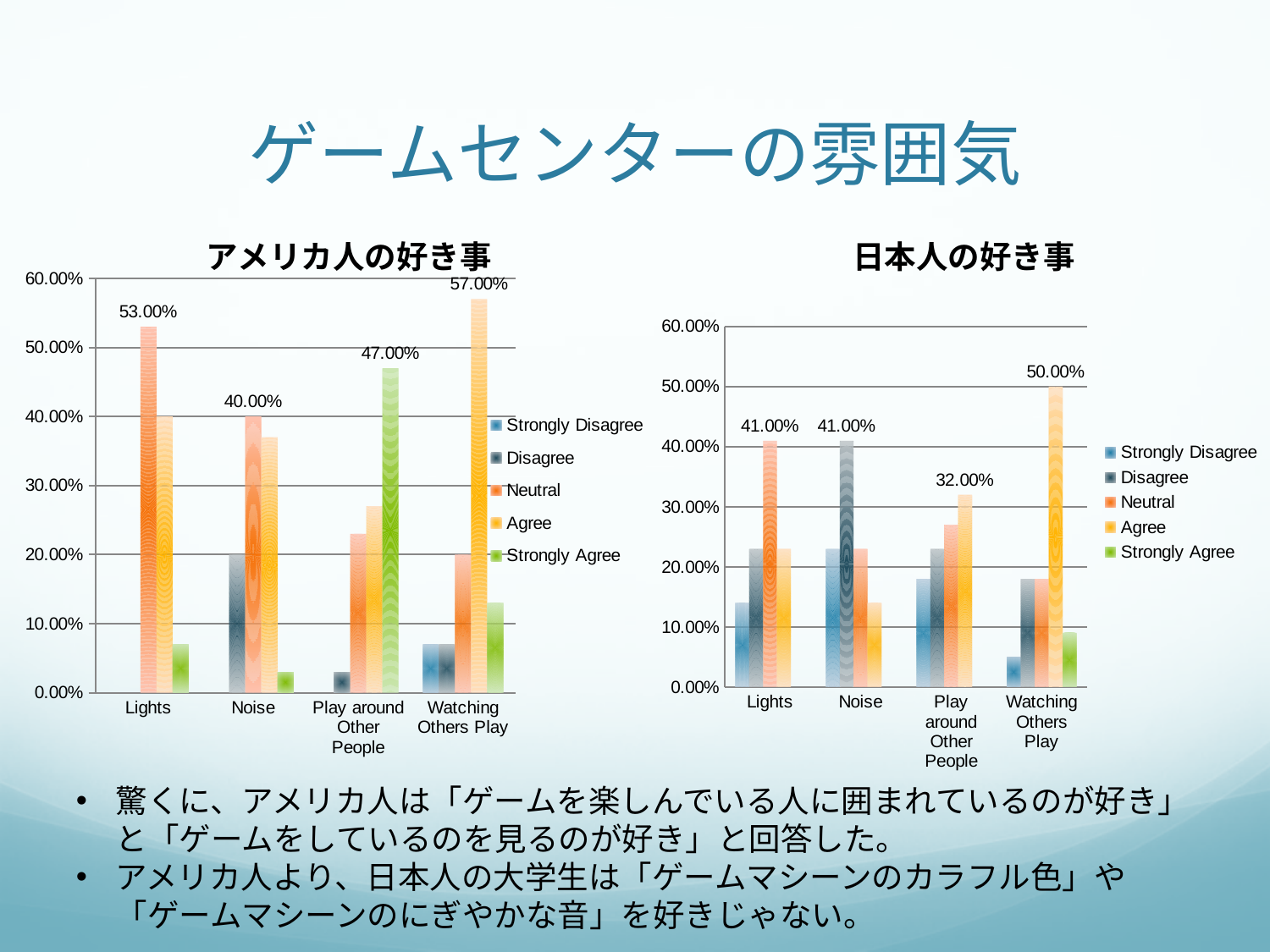

# ゲームセンターの雰囲気

### Chart: アメリカ人の好き事

| Category | Strongly Disagree | Disagree | Neutral | Agree | Strongly Agree |
|---|---|---|---|---|---|
| Lights | 0.0 | 0.0 | 0.53 | 0.4 | 0.07 |
| Noise | 0.0 | 0.2 | 0.4 | 0.37 | 0.03 |
| Play around Other People | 0.0 | 0.03 | 0.23 | 0.27 | 0.47 |
| Watching Others Play | 0.07 | 0.07 | 0.2 | 0.57 | 0.13 |

### Chart: 日本人の好き事

| Category | Strongly Disagree | Disagree | Neutral | Agree | Strongly Agree |
|---|---|---|---|---|---|
| Lights | 0.14 | 0.23 | 0.41 | 0.23 | 0.0 |
| Noise | 0.23 | 0.41 | 0.23 | 0.14 | 0.0 |
| Play around Other People | 0.18 | 0.23 | 0.27 | 0.32 | 0.0 |
| Watching Others Play | 0.05 | 0.18 | 0.18 | 0.5 | 0.09 |
驚くに、アメリカ人は「ゲームを楽しんでいる人に囲まれているのが好き」と「ゲームをしているのを見るのが好き」と回答した。
アメリカ人より、日本人の大学生は「ゲームマシーンのカラフル色」や「ゲームマシーンのにぎやかな音」を好きじゃない。